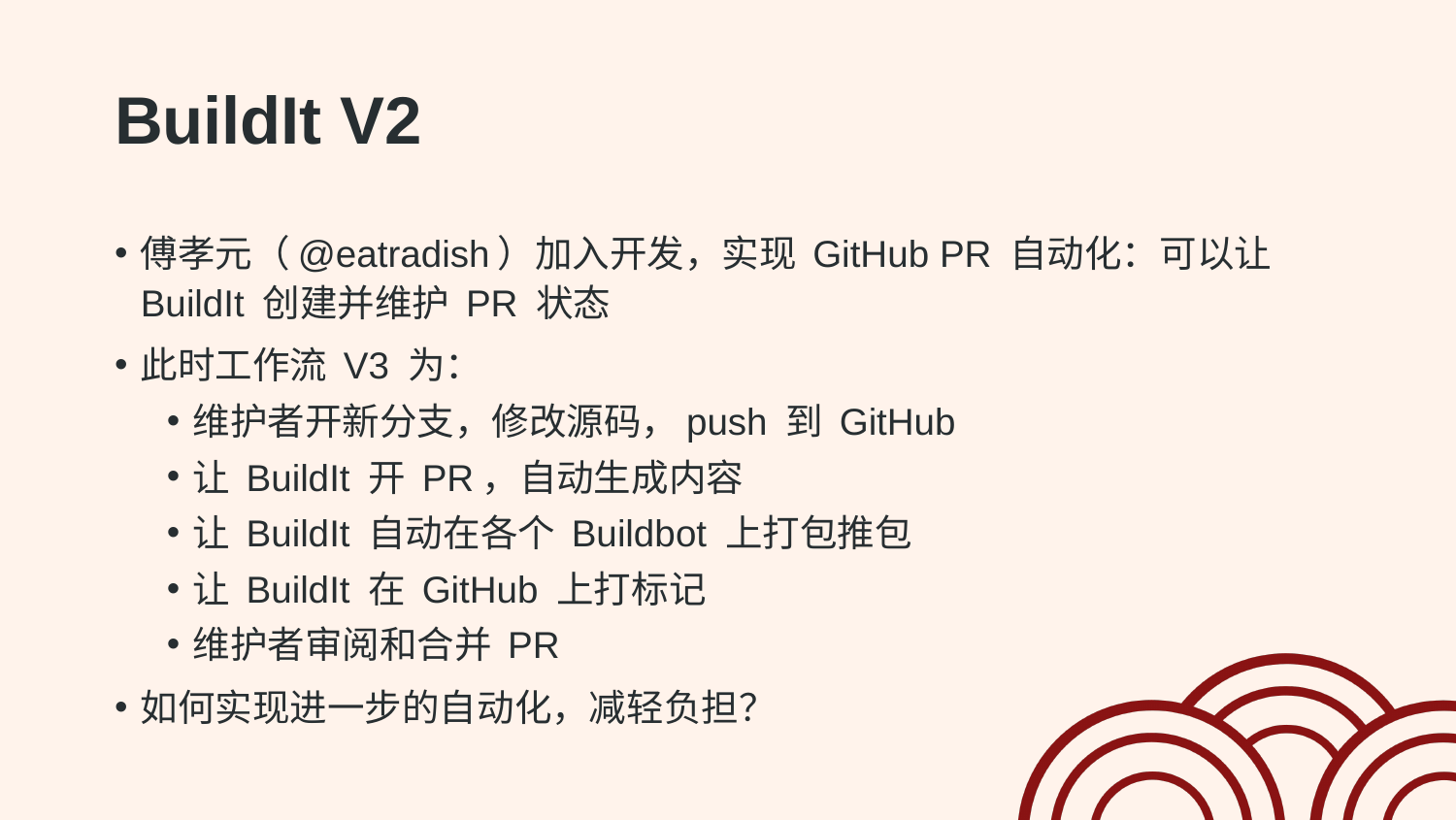

# BuildIt V2
傅孝元（@eatradish）加入开发，实现 GitHub PR 自动化：可以让 BuildIt 创建并维护 PR 状态
此时工作流 V3 为：
维护者开新分支，修改源码，push 到 GitHub
让 BuildIt 开 PR，自动生成内容
让 BuildIt 自动在各个 Buildbot 上打包推包
让 BuildIt 在 GitHub 上打标记
维护者审阅和合并 PR
如何实现进一步的自动化，减轻负担？